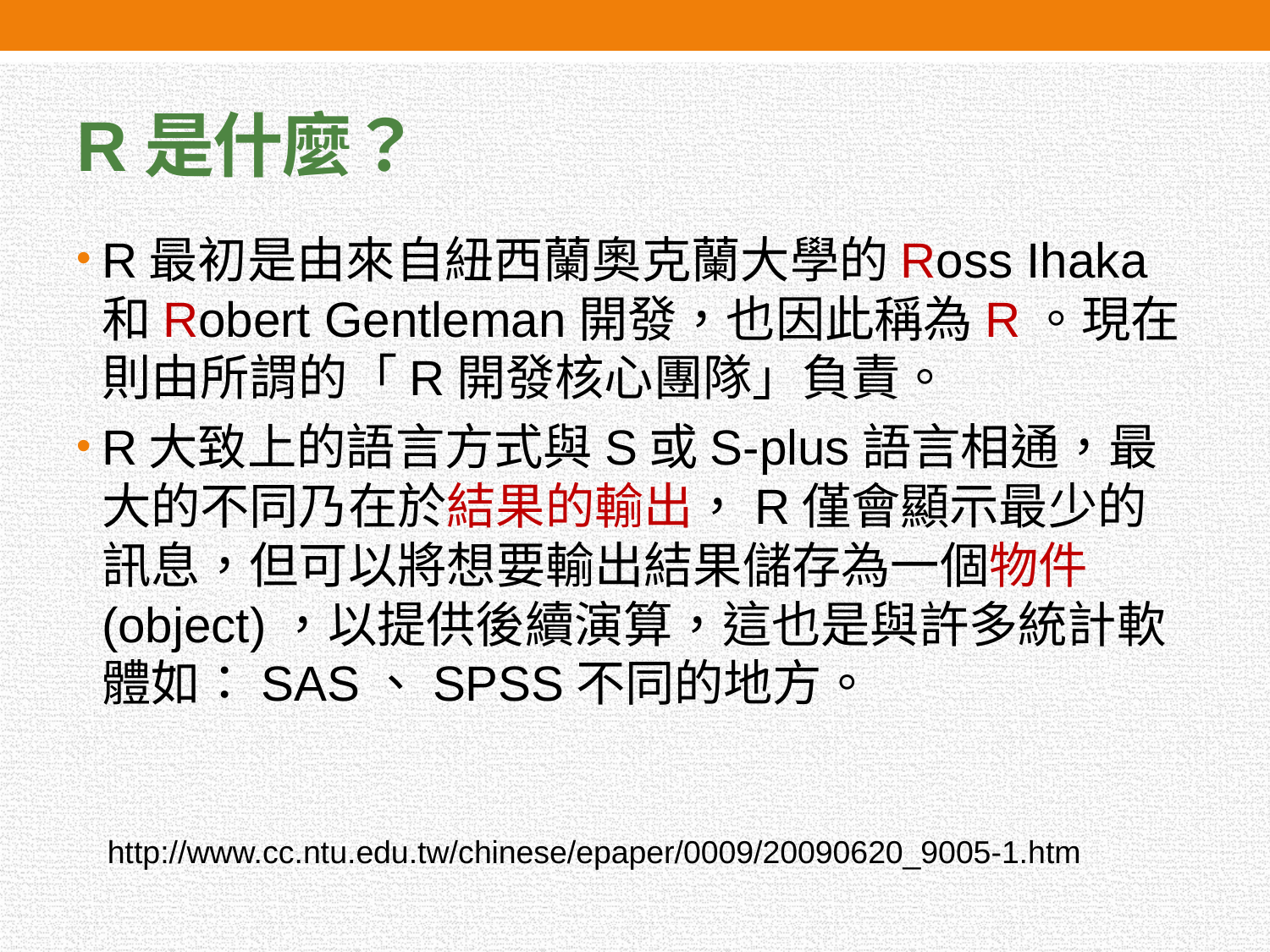

# R是什麼？
R最初是由來自紐西蘭奧克蘭大學的Ross Ihaka和Robert Gentleman開發，也因此稱為R。現在則由所謂的「R開發核心團隊」負責。
R大致上的語言方式與S或S-plus語言相通，最大的不同乃在於結果的輸出，R僅會顯示最少的訊息，但可以將想要輸出結果儲存為一個物件(object)，以提供後續演算，這也是與許多統計軟體如：SAS、SPSS不同的地方。
http://www.cc.ntu.edu.tw/chinese/epaper/0009/20090620_9005-1.htm